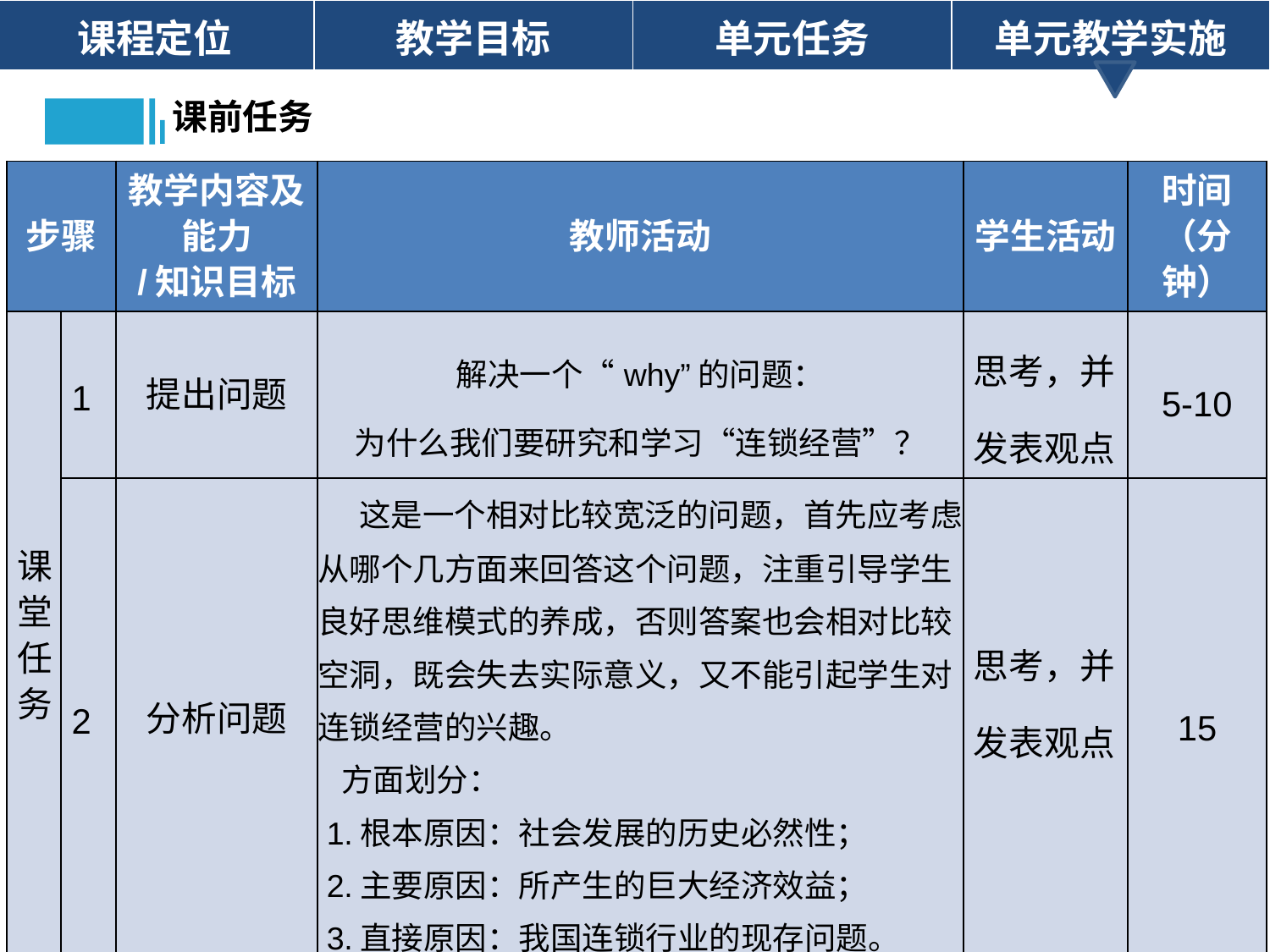

| 课程定位 | 教学目标 | 单元任务 | 单元教学实施 |
| --- | --- | --- | --- |

课前任务

| 步骤 |  | 教学内容及能力 /知识目标 | 教师活动 | 学生活动 | 时间（分钟） |
| --- | --- | --- | --- | --- | --- |
| 课堂任务 | 1 | 提出问题 | 解决一个“why”的问题： 为什么我们要研究和学习“连锁经营”？ | 思考，并发表观点 | 5-10 |
|  | 2 | 分析问题 | 这是一个相对比较宽泛的问题，首先应考虑从哪个几方面来回答这个问题，注重引导学生良好思维模式的养成，否则答案也会相对比较空洞，既会失去实际意义，又不能引起学生对连锁经营的兴趣。 方面划分： 1.根本原因：社会发展的历史必然性； 2.主要原因：所产生的巨大经济效益； 3.直接原因：我国连锁行业的现存问题。 | 思考，并发表观点 | 15 |